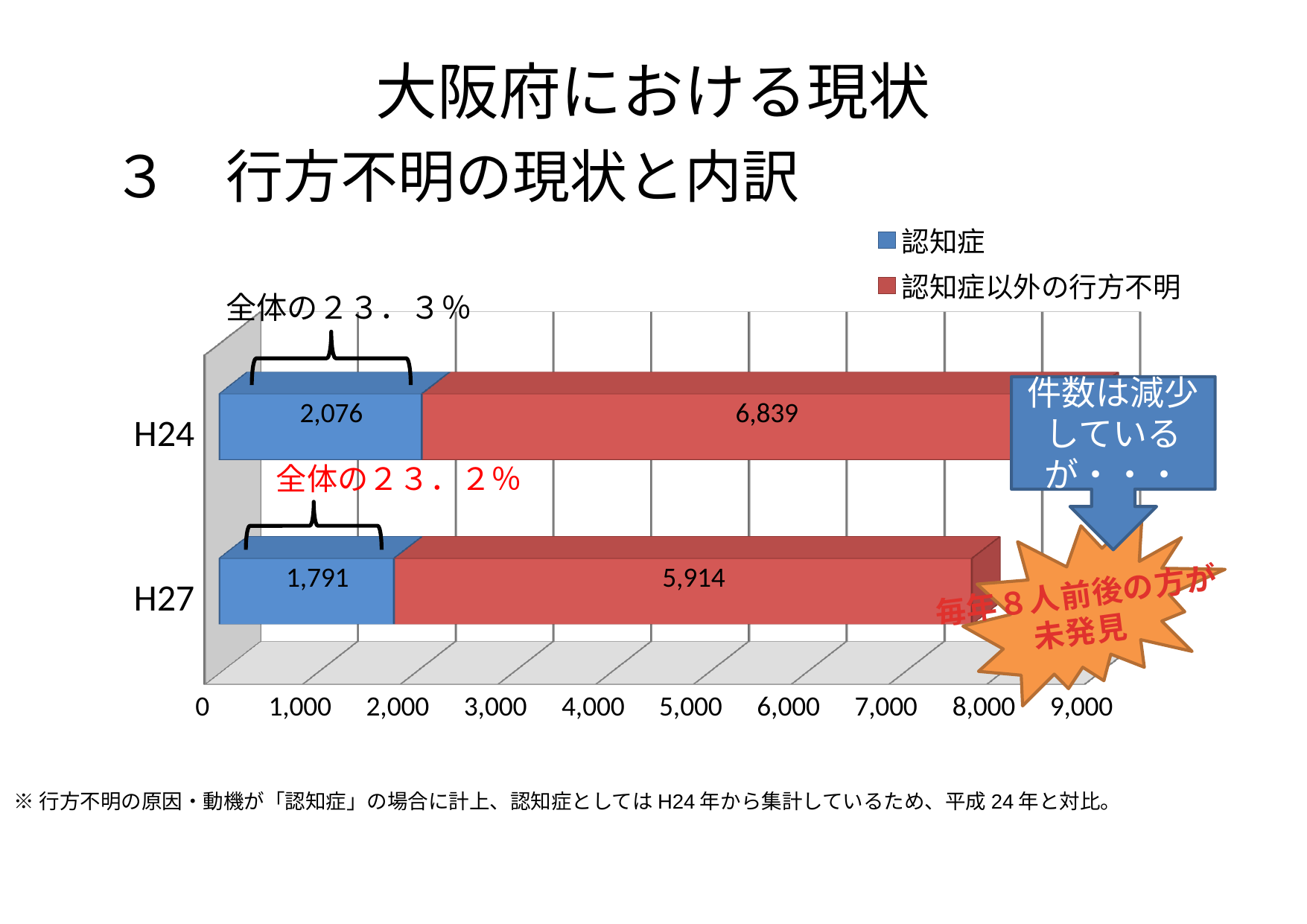

# 大阪府における現状
３　行方不明の現状と内訳

[unsupported chart]

全体の２３．３％
件数は減少しているが・・・
全体の２３．２％

毎年８人前後の方が
未発見
※行方不明の原因・動機が「認知症」の場合に計上、認知症としてはH24年から集計しているため、平成24年と対比。